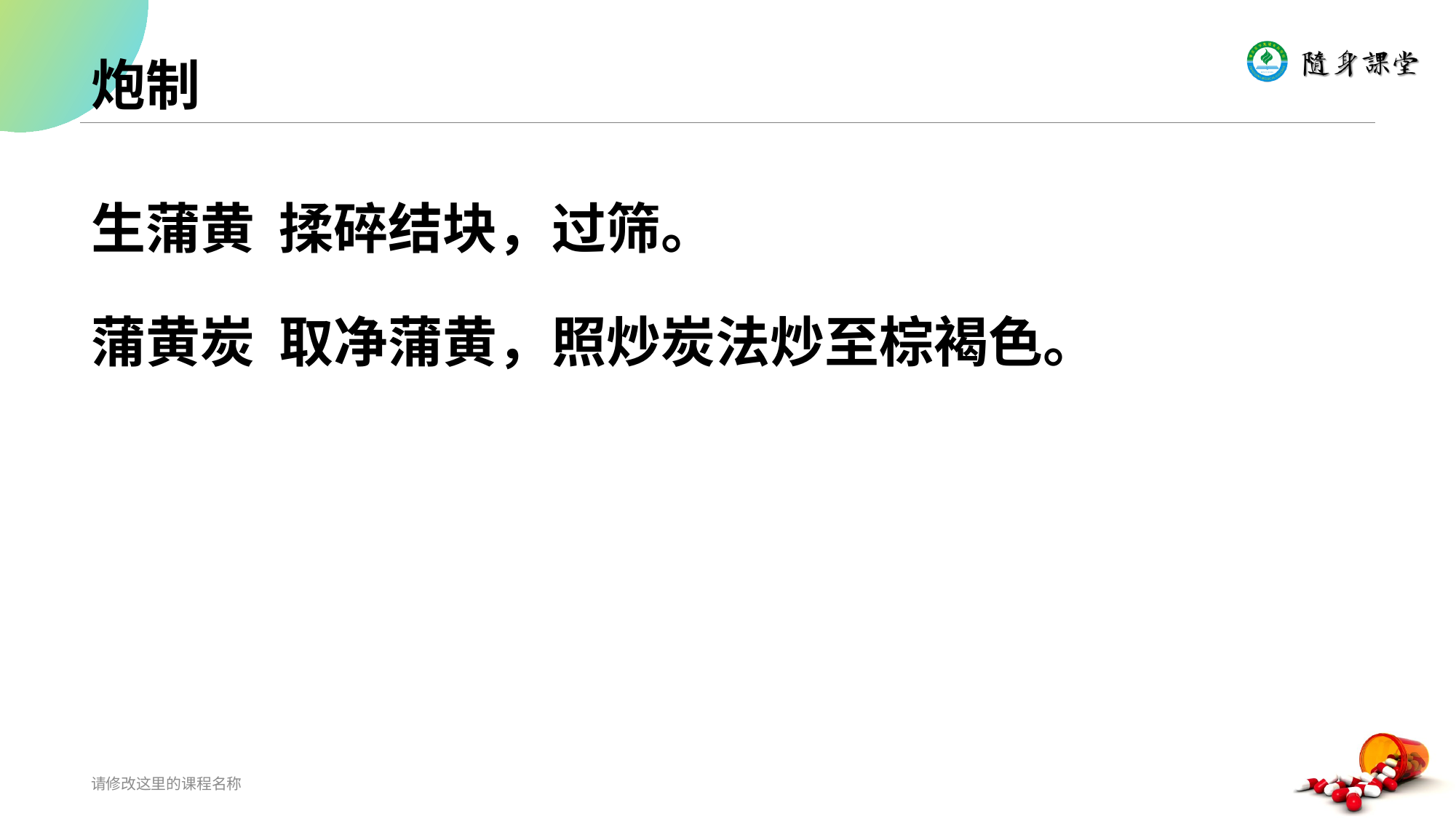

# 炮制
生蒲黄  揉碎结块，过筛。
蒲黄炭  取净蒲黄，照炒炭法炒至棕褐色。

请修改这里的课程名称
13